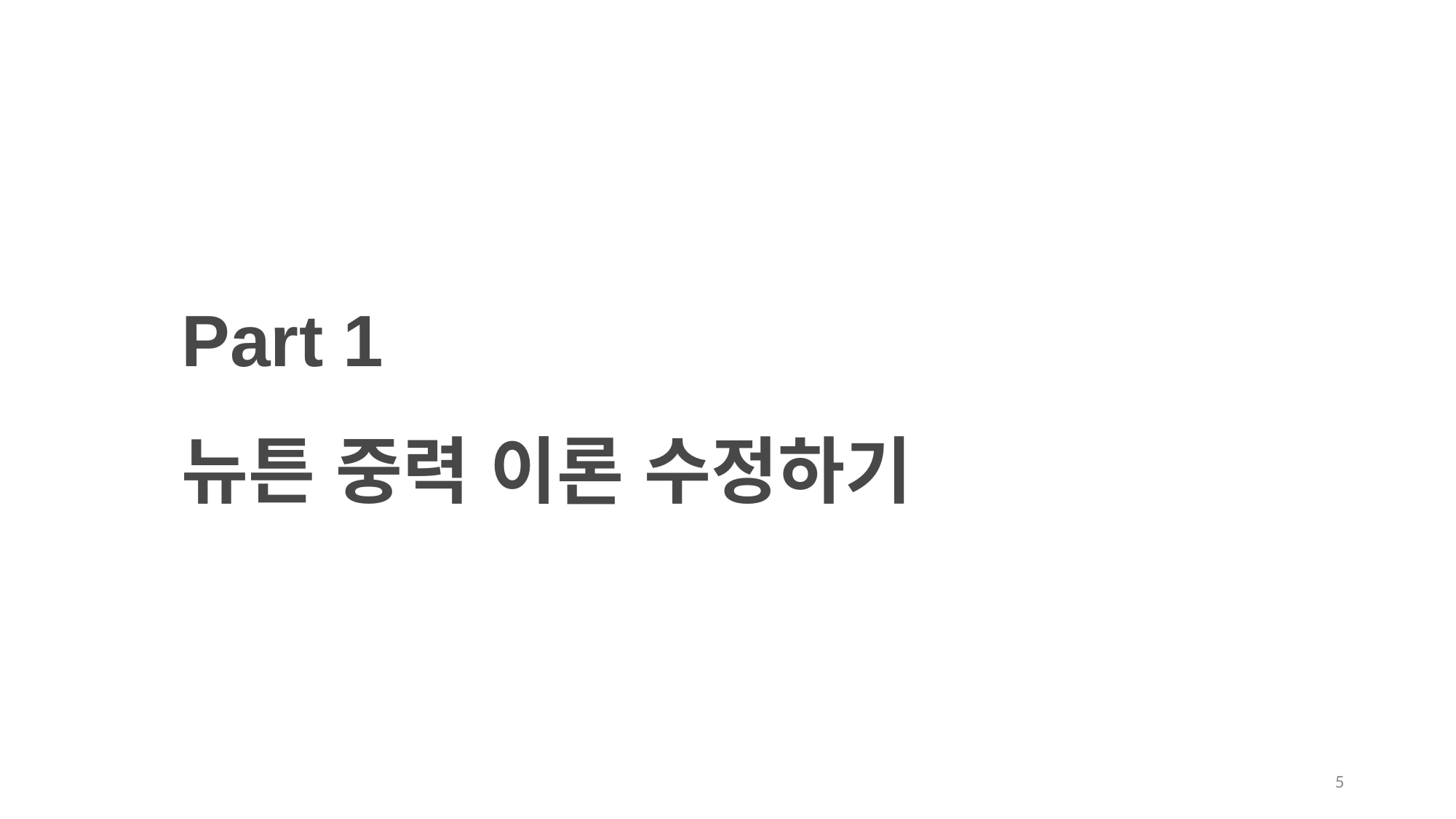

Part 1
뉴튼 중력 이론 수정하기
5